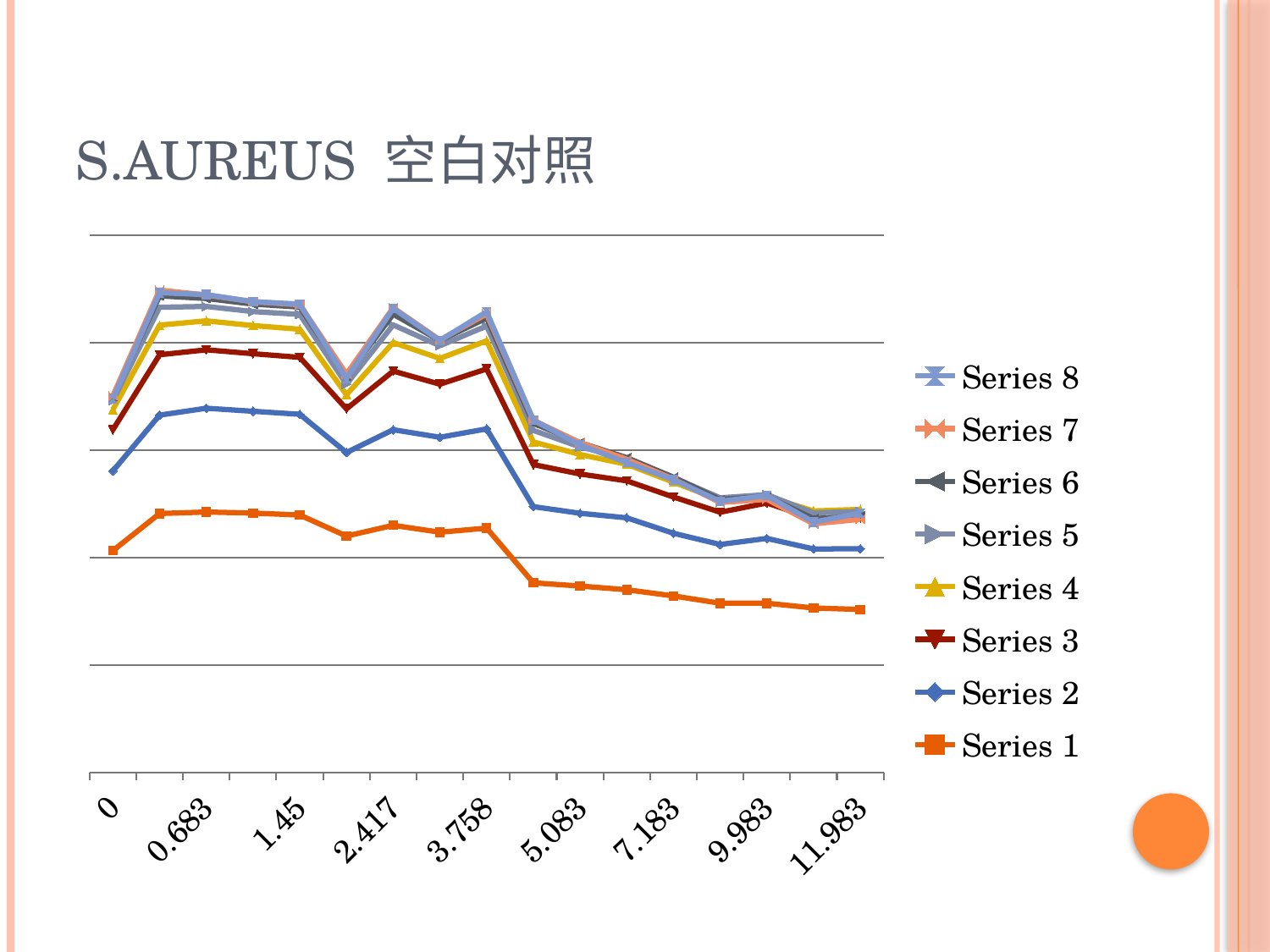

# S.aureus 空白对照

### Chart

| Category | Series 1 | Series 2 | Series 3 | Series 4 | Series 5 | Series 6 | Series 7 | Series 8 |
|---|---|---|---|---|---|---|---|---|
| 0 | 1.0329999999999988 | 0.3710000000000003 | 0.192 | 0.09400000000000003 | 0.04200000000000002 | 0.018 | 0.004000000000000004 | -0.014 |
| 0.38300000000000034 | 1.206 | 0.458 | 0.2810000000000001 | 0.138 | 0.08300000000000005 | 0.05300000000000001 | 0.027000000000000024 | -0.012 |
| 0.68300000000000005 | 1.212999999999999 | 0.48300000000000026 | 0.272 | 0.135 | 0.067 | 0.037 | 0.016000000000000018 | 0.002000000000000002 |
| 1.0329999999999988 | 1.208 | 0.47400000000000025 | 0.268 | 0.131 | 0.065 | 0.03500000000000001 | 0.010999999999999998 | 0.0 |
| 1.45 | 1.199 | 0.4690000000000001 | 0.265 | 0.131 | 0.06900000000000003 | 0.034 | 0.010999999999999998 | 0.0030000000000000022 |
| 1.9500000000000011 | 1.101 | 0.38900000000000035 | 0.203 | 0.066 | 0.049000000000000044 | 0.037 | 0.010000000000000005 | -0.02000000000000001 |
| 2.4169999999999976 | 1.151 | 0.445 | 0.273 | 0.133 | 0.082 | 0.05 | 0.030000000000000002 | -0.0030000000000000022 |
| 3.05 | 1.119 | 0.442 | 0.24700000000000014 | 0.12000000000000002 | 0.05900000000000004 | 0.024 | 0.0030000000000000022 | -0.0030000000000000022 |
| 3.758 | 1.1379999999999988 | 0.462 | 0.2790000000000001 | 0.131 | 0.06900000000000003 | 0.037 | 0.019000000000000017 | 0.010000000000000005 |
| 4.383 | 0.883 | 0.35500000000000026 | 0.196 | 0.10500000000000002 | 0.054 | 0.033 | 0.014 | 0.001000000000000001 |
| 5.0830000000000002 | 0.8680000000000005 | 0.3390000000000004 | 0.18300000000000013 | 0.09100000000000003 | 0.03500000000000001 | 0.02000000000000001 | 0.0 | -0.010999999999999998 |
| 5.9829999999999997 | 0.8510000000000005 | 0.3350000000000004 | 0.17200000000000001 | 0.077 | 0.027000000000000024 | 0.004000000000000004 | -0.00800000000000001 | -0.014999999999999998 |
| 7.1829999999999954 | 0.822 | 0.29200000000000026 | 0.169 | 0.06900000000000003 | 0.02100000000000001 | 0.002000000000000002 | -0.009000000000000003 | -0.0030000000000000022 |
| 8.455000000000009 | 0.788 | 0.274 | 0.15000000000000013 | 0.056 | 0.010999999999999998 | -0.00800000000000001 | -0.014 | 0.0060000000000000045 |
| 9.9830000000000005 | 0.788 | 0.3020000000000003 | 0.165 | 0.030000000000000002 | 0.009000000000000003 | -0.00800000000000001 | -0.014 | 0.017 |
| 10.983000000000002 | 0.7660000000000007 | 0.275 | 0.14100000000000001 | 0.036 | -0.009000000000000003 | -0.027000000000000024 | -0.024 | 0.00800000000000001 |
| 11.983000000000002 | 0.7590000000000006 | 0.2830000000000001 | 0.14400000000000004 | 0.039000000000000014 | -0.009000000000000003 | -0.02100000000000001 | -0.016000000000000018 | 0.029 |